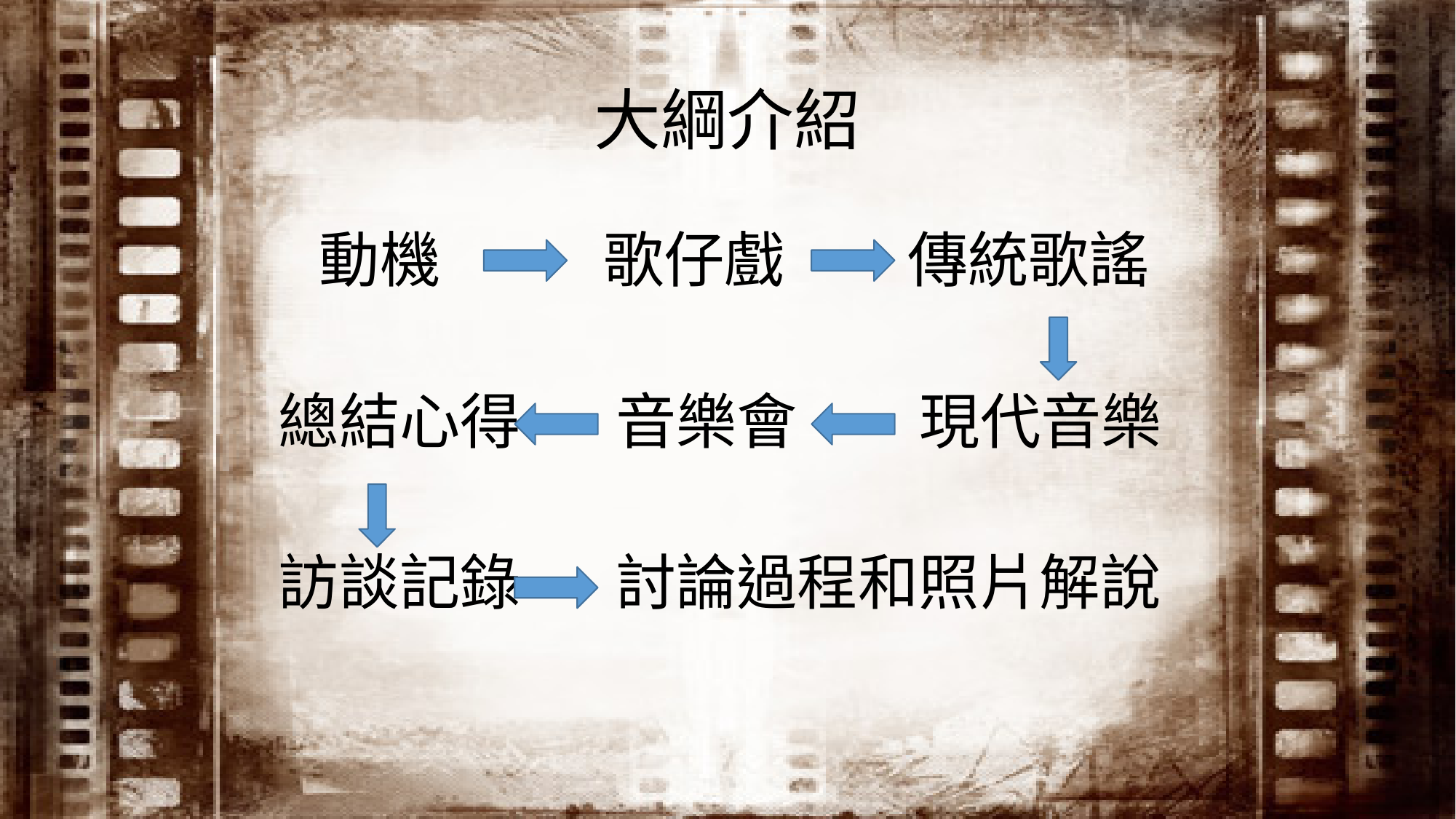

# 大綱介紹
    動機            歌仔戲         傳統歌謠

 總結心得       音樂會         現代音樂

 訪談記錄       討論過程和照片解說